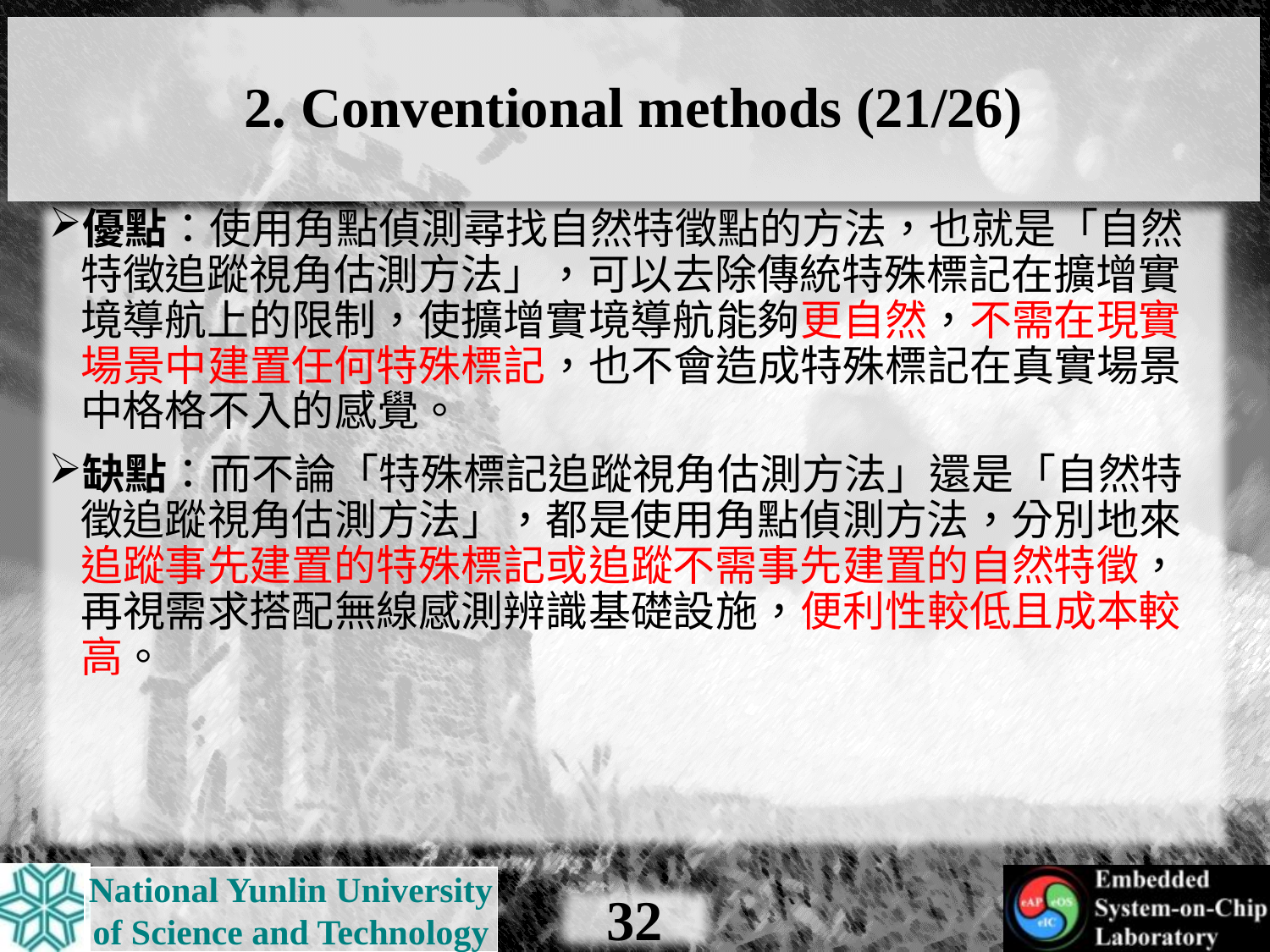

# 2. Conventional methods (21/26)
優點：使用角點偵測尋找自然特徵點的方法，也就是「自然特徵追蹤視角估測方法」，可以去除傳統特殊標記在擴增實境導航上的限制，使擴增實境導航能夠更自然，不需在現實場景中建置任何特殊標記，也不會造成特殊標記在真實場景中格格不入的感覺。
缺點：而不論「特殊標記追蹤視角估測方法」還是「自然特徵追蹤視角估測方法」，都是使用角點偵測方法，分別地來追蹤事先建置的特殊標記或追蹤不需事先建置的自然特徵，再視需求搭配無線感測辨識基礎設施，便利性較低且成本較高。